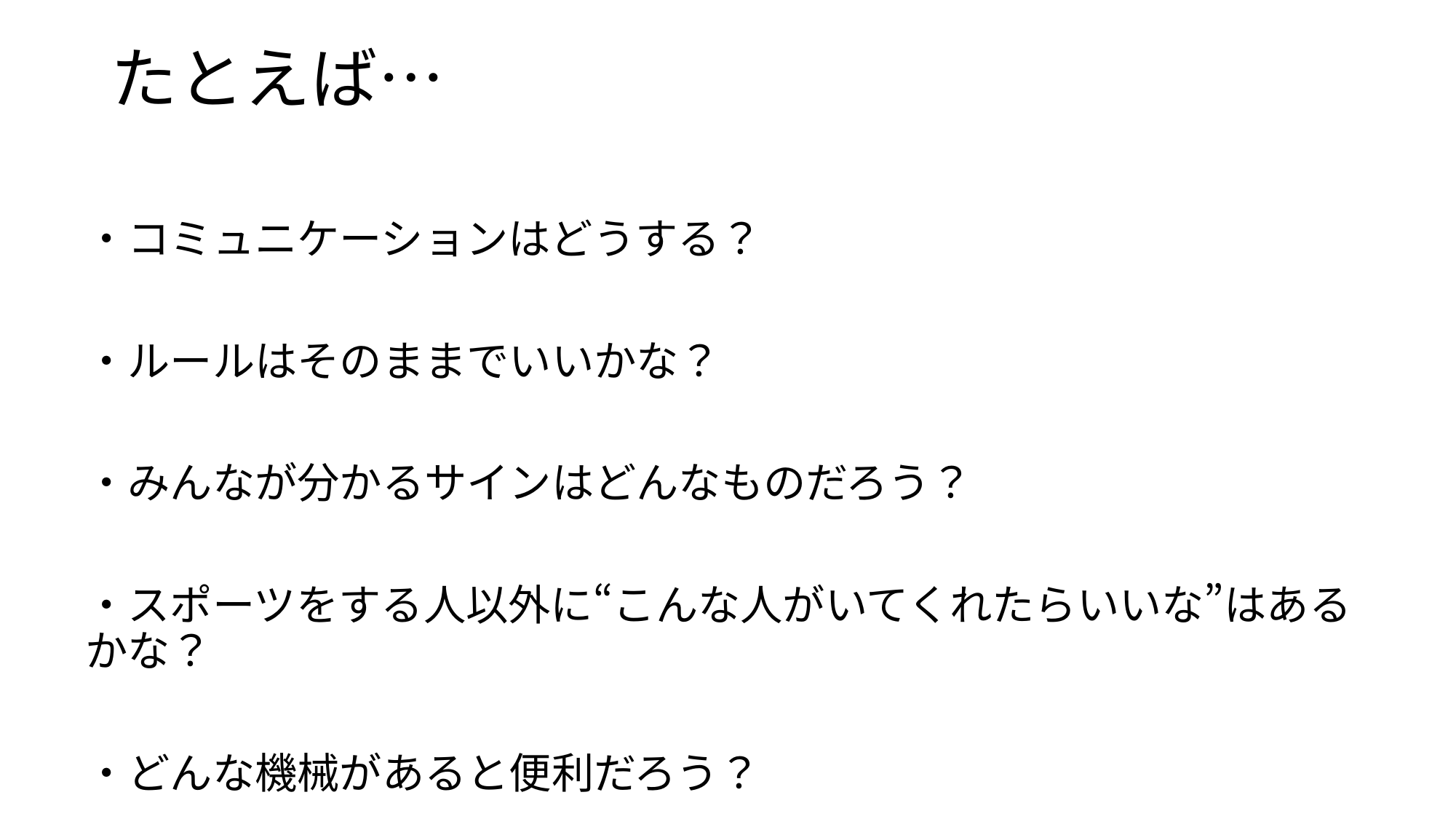

# たとえば…
・コミュニケーションはどうする？

・ルールはそのままでいいかな？

・みんなが分かるサインはどんなものだろう？

・スポーツをする人以外に“こんな人がいてくれたらいいな”はあるかな？

・どんな機械があると便利だろう？